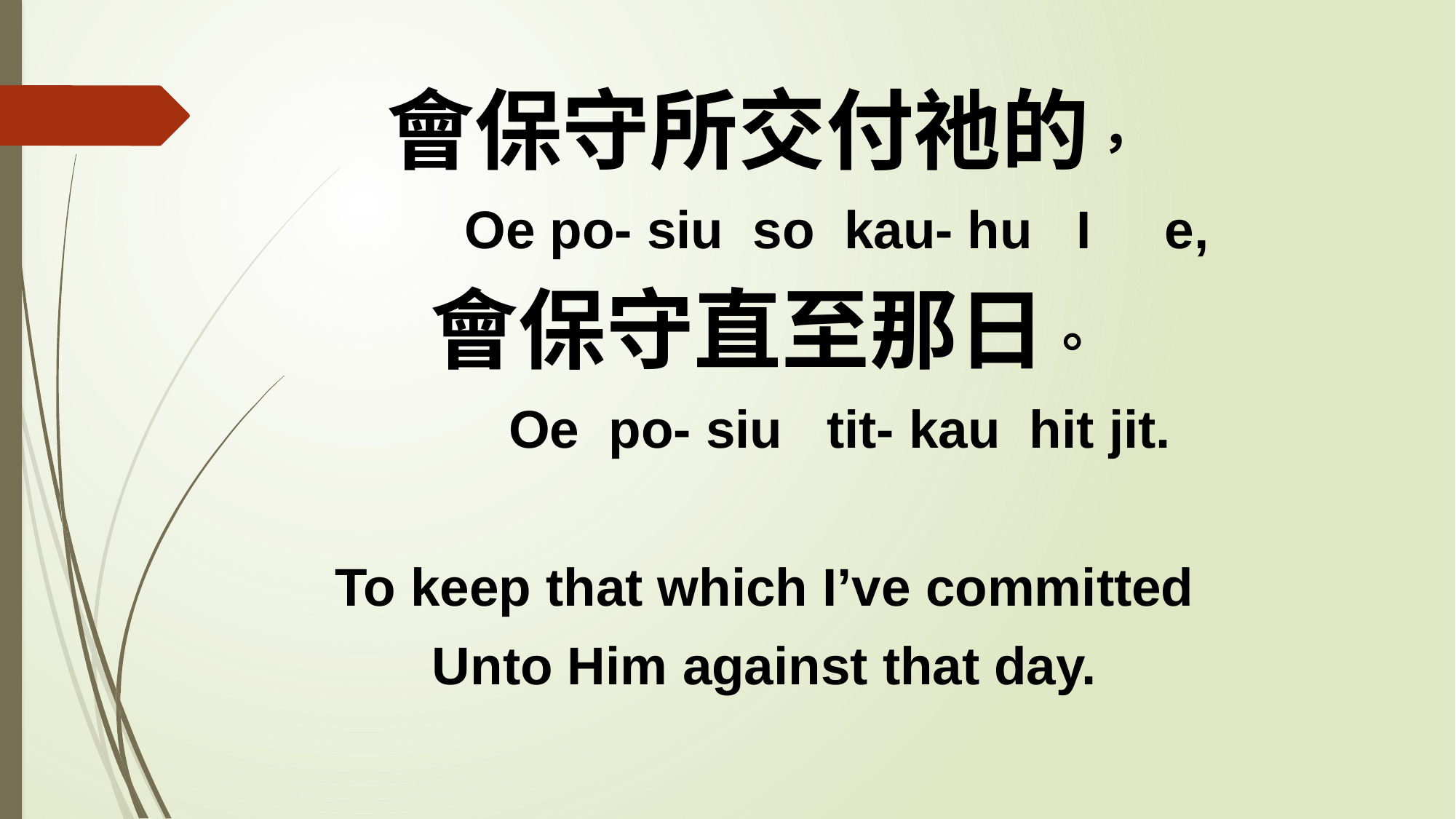

會保守所交付祂的，
               Oe po- siu  so  kau- hu   I     e,
會保守直至那日。
                  Oe  po- siu   tit- kau  hit jit.

To keep that which I’ve committed
Unto Him against that day.